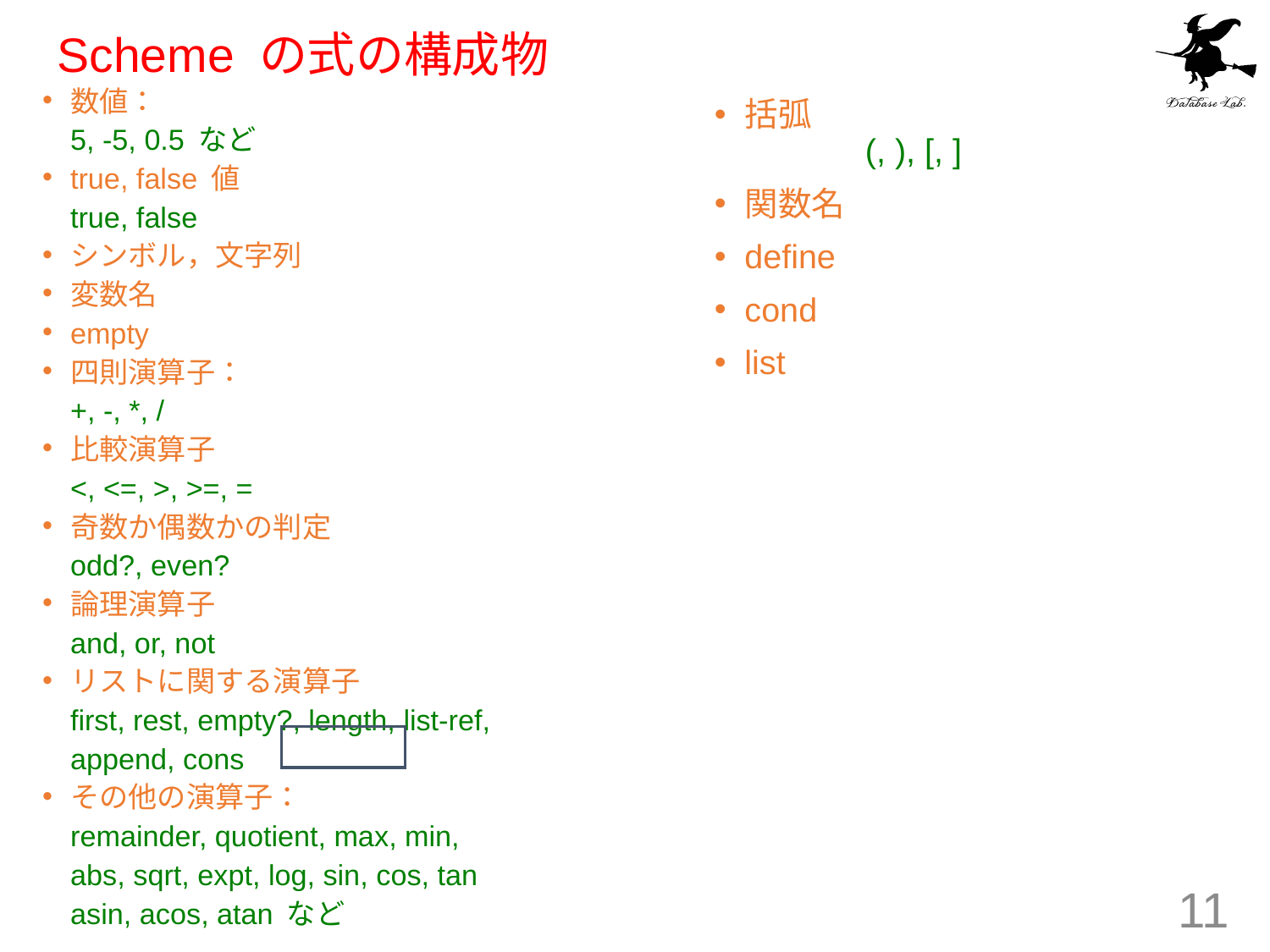

# Scheme の式の構成物
数値：
		5, -5, 0.5 など
true, false 値
		true, false
シンボル，文字列
変数名
empty
四則演算子：
		+, -, *, /
比較演算子
		<, <=, >, >=, =
奇数か偶数かの判定
		odd?, even?
論理演算子
		and, or, not
リストに関する演算子
		first, rest, empty?, length, list-ref,
		append, cons
その他の演算子：
		remainder, quotient, max, min,
		abs, sqrt, expt, log, sin, cos, tan
		asin, acos, atan など
括弧
	(, ), [, ]
関数名
define
cond
list

11